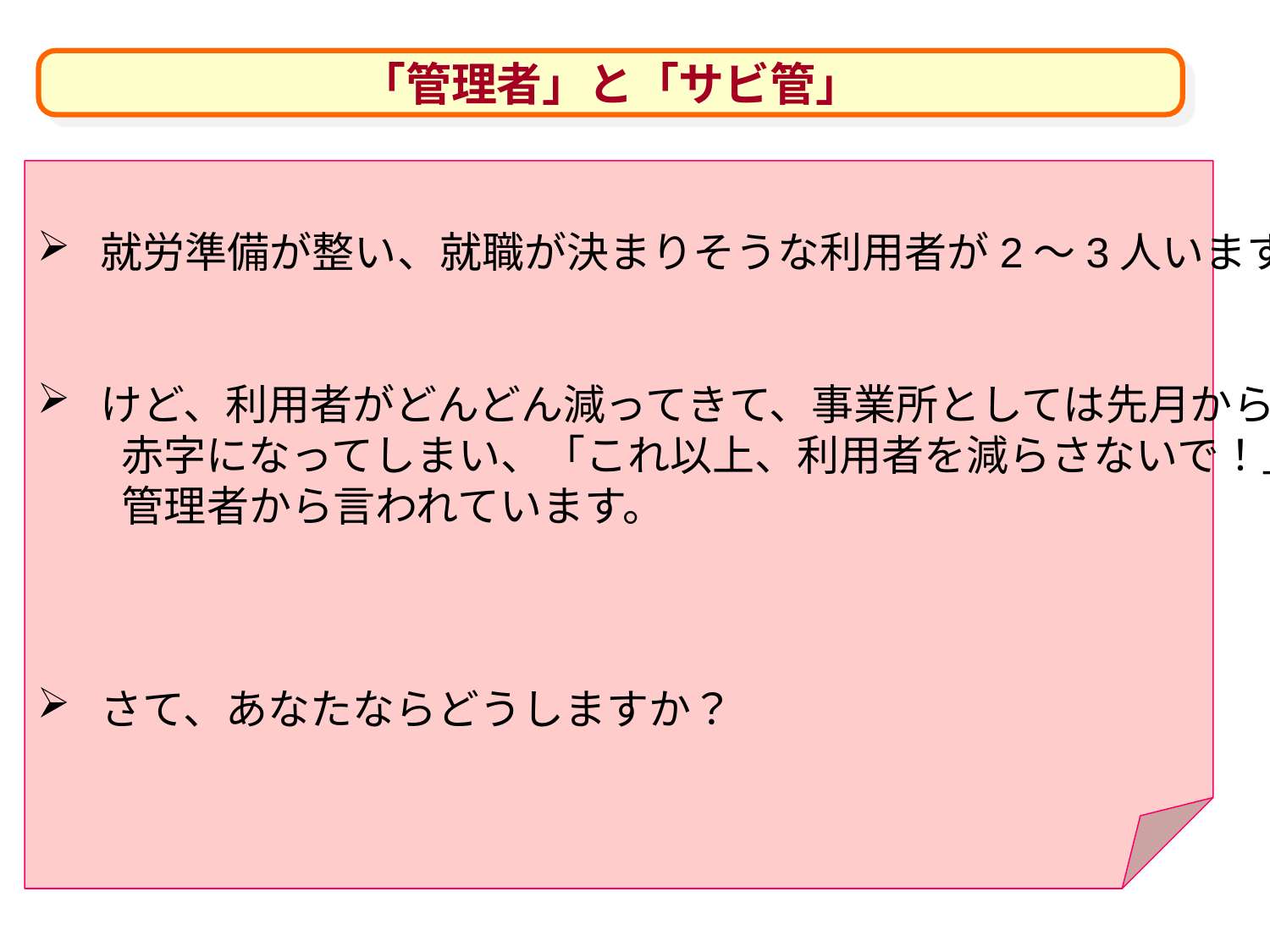

「管理者」と「サビ管」
#
就労準備が整い、就職が決まりそうな利用者が2～3人います。

けど、利用者がどんどん減ってきて、事業所としては先月から
　　赤字になってしまい、「これ以上、利用者を減らさないで！」と
　　管理者から言われています。

さて、あなたならどうしますか？